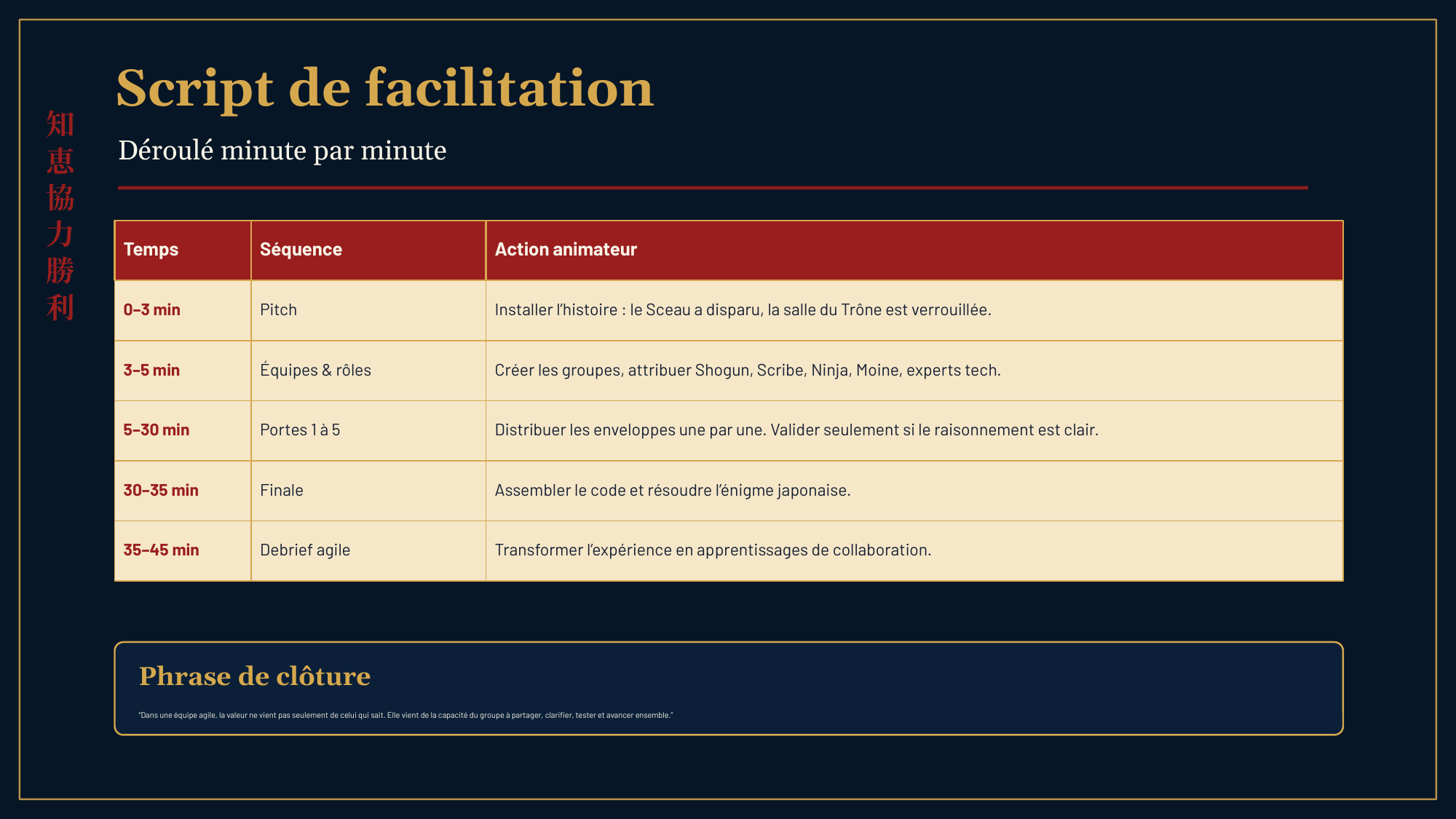

Script de facilitation
知恵
協力
勝利
Déroulé minute par minute

Temps
Séquence
Action animateur

0–3 min
Pitch
Installer l’histoire : le Sceau a disparu, la salle du Trône est verrouillée.

3–5 min
Équipes & rôles
Créer les groupes, attribuer Shogun, Scribe, Ninja, Moine, experts tech.

5–30 min
Portes 1 à 5
Distribuer les enveloppes une par une. Valider seulement si le raisonnement est clair.

30–35 min
Finale
Assembler le code et résoudre l’énigme japonaise.

35–45 min
Debrief agile
Transformer l’expérience en apprentissages de collaboration.

Phrase de clôture
“Dans une équipe agile, la valeur ne vient pas seulement de celui qui sait. Elle vient de la capacité du groupe à partager, clarifier, tester et avancer ensemble.”